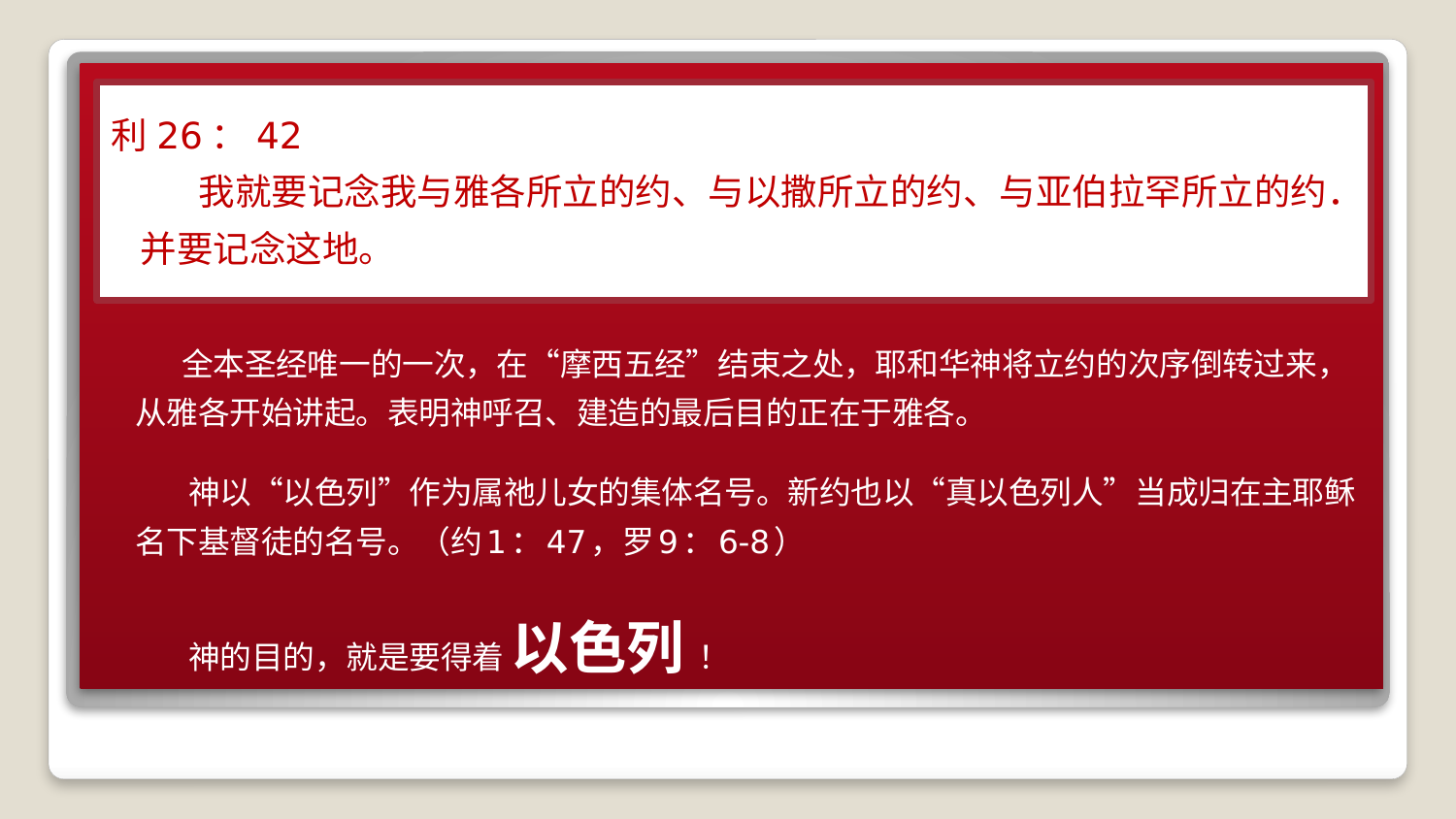

利26：42
      我就要记念我与雅各所立的约、与以撒所立的约、与亚伯拉罕所立的约．并要记念这地。

      全本圣经唯一的一次，在“摩西五经”结束之处，耶和华神将立约的次序倒转过来，从雅各开始讲起。表明神呼召、建造的最后目的正在于雅各。

       神以“以色列”作为属祂儿女的集体名号。新约也以“真以色列人”当成归在主耶稣名下基督徒的名号。（约1：47，罗9：6-8）

       神的目的，就是要得着 以色列  ！

利26：42
      我就要记念我与雅各所立的约、与以撒所立的约、与亚伯拉罕所立的约．并要记念这地。